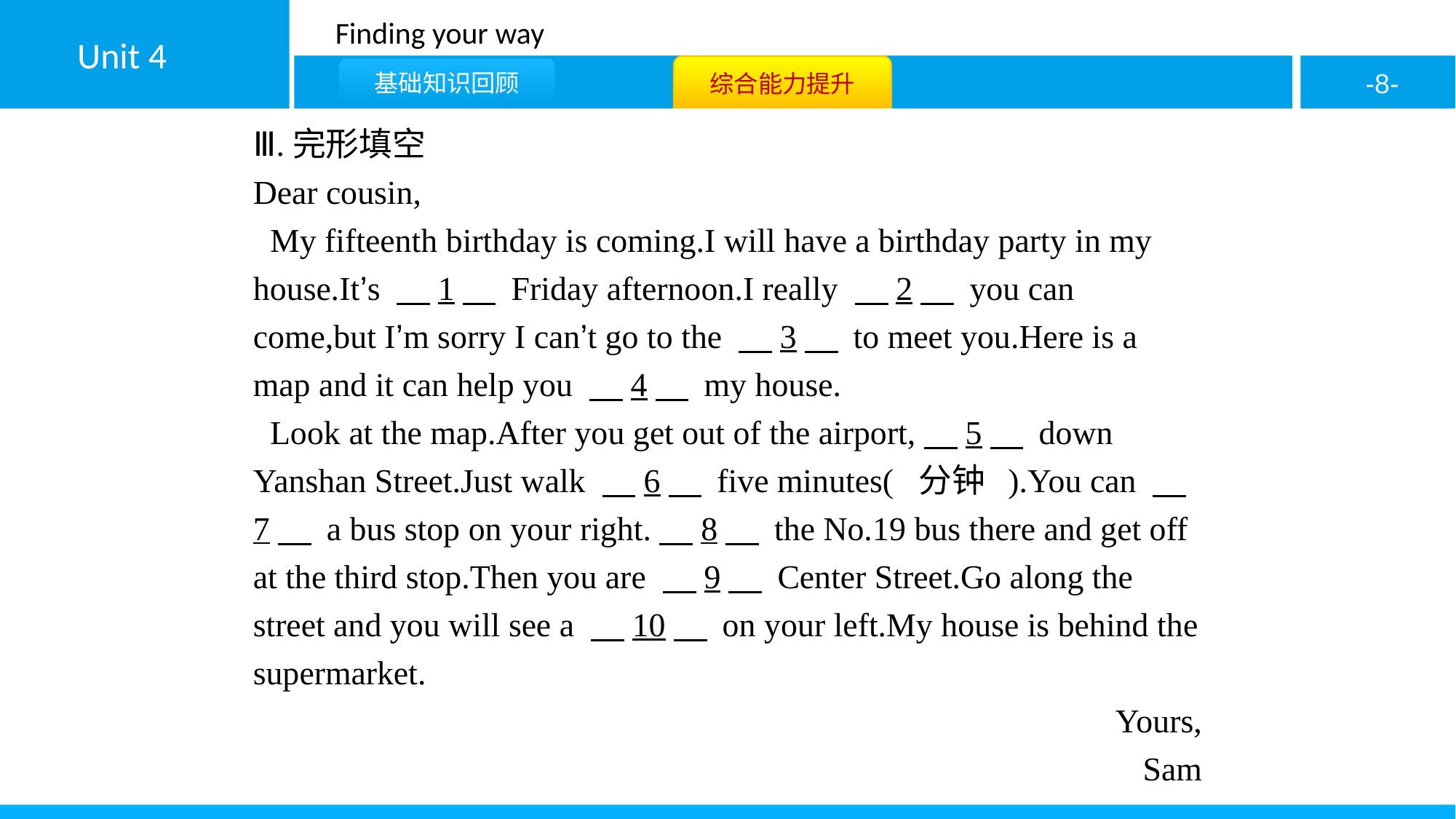

Ⅲ.完形填空
Dear cousin,
  My fifteenth birthday is coming.I will have a birthday party in my house.It’s 　1　 Friday afternoon.I really 　2　 you can come,but I’m sorry I can’t go to the 　3　 to meet you.Here is a map and it can help you 　4　 my house.
  Look at the map.After you get out of the airport,　5　 down Yanshan Street.Just walk 　6　 five minutes(  分钟  ).You can 　7　 a bus stop on your right.　8　 the No.19 bus there and get off at the third stop.Then you are 　9　 Center Street.Go along the street and you will see a 　10　 on your left.My house is behind the supermarket.
Yours,
Sam